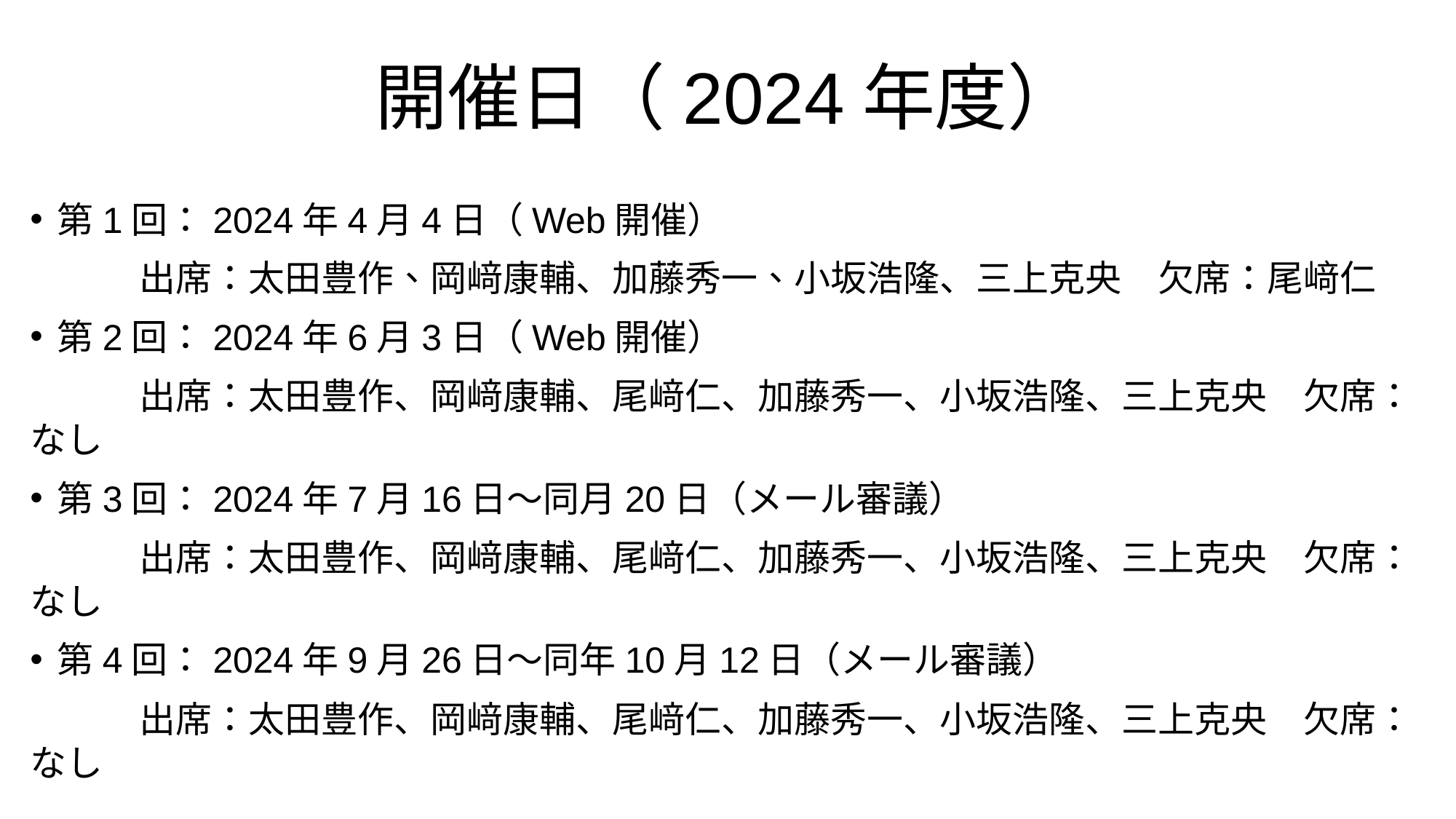

# 開催日（2024年度）
第1回：2024年4月4日（Web開催）
　　　出席：太田豊作、岡﨑康輔、加藤秀一、小坂浩隆、三上克央　欠席：尾﨑仁
第2回：2024年6月3日（Web開催）
　　　出席：太田豊作、岡﨑康輔、尾﨑仁、加藤秀一、小坂浩隆、三上克央　欠席：なし
第3回：2024年7月16日～同月20日（メール審議）
　　　出席：太田豊作、岡﨑康輔、尾﨑仁、加藤秀一、小坂浩隆、三上克央　欠席：なし
第4回：2024年9月26日～同年10月12日（メール審議）
　　　出席：太田豊作、岡﨑康輔、尾﨑仁、加藤秀一、小坂浩隆、三上克央　欠席：なし